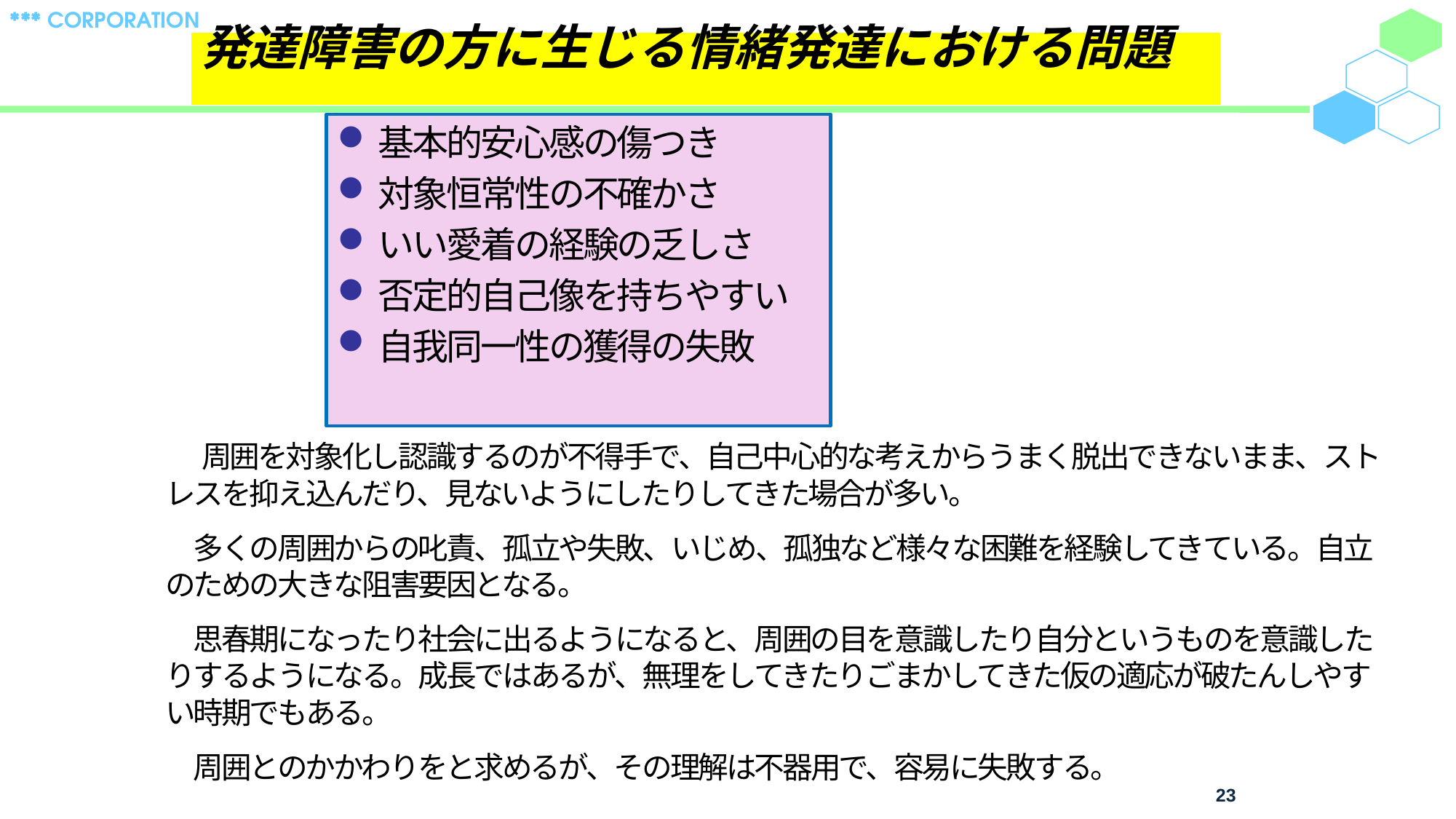

# 発達障害の方に生じる情緒発達における問題
基本的安心感の傷つき
対象恒常性の不確かさ
いい愛着の経験の乏しさ
否定的自己像を持ちやすい
自我同一性の獲得の失敗
　周囲を対象化し認識するのが不得手で、自己中心的な考えからうまく脱出できないまま、ストレスを抑え込んだり、見ないようにしたりしてきた場合が多い。
　多くの周囲からの叱責、孤立や失敗、いじめ、孤独など様々な困難を経験してきている。自立のための大きな阻害要因となる。
　思春期になったり社会に出るようになると、周囲の目を意識したり自分というものを意識したりするようになる。成長ではあるが、無理をしてきたりごまかしてきた仮の適応が破たんしやすい時期でもある。
　周囲とのかかわりをと求めるが、その理解は不器用で、容易に失敗する。
23